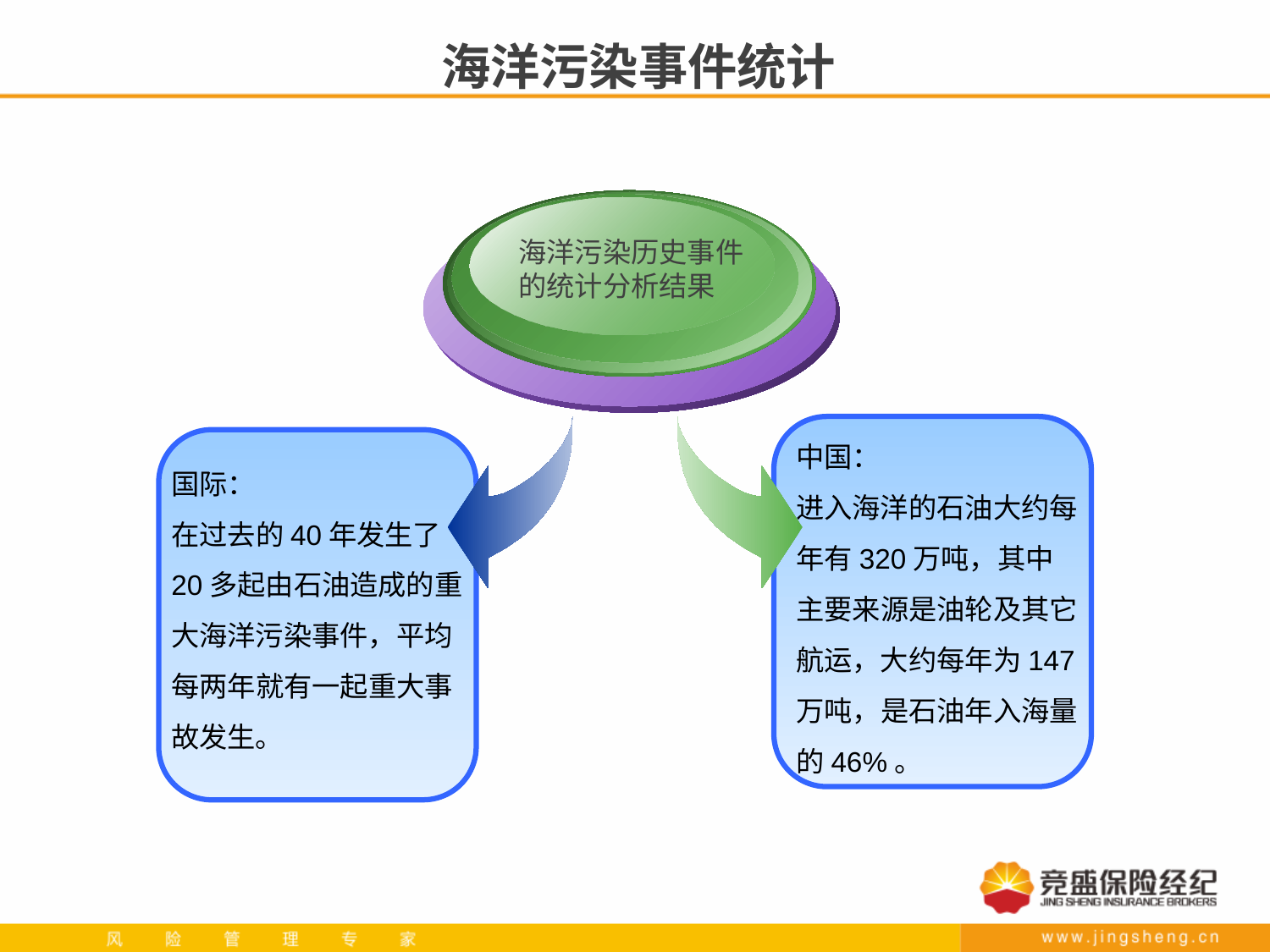

# 海洋污染事件统计

海洋污染历史事件的统计分析结果

中国：
进入海洋的石油大约每年有320万吨，其中主要来源是油轮及其它航运，大约每年为147万吨，是石油年入海量的46%。

国际：
在过去的40年发生了20多起由石油造成的重大海洋污染事件，平均每两年就有一起重大事故发生。